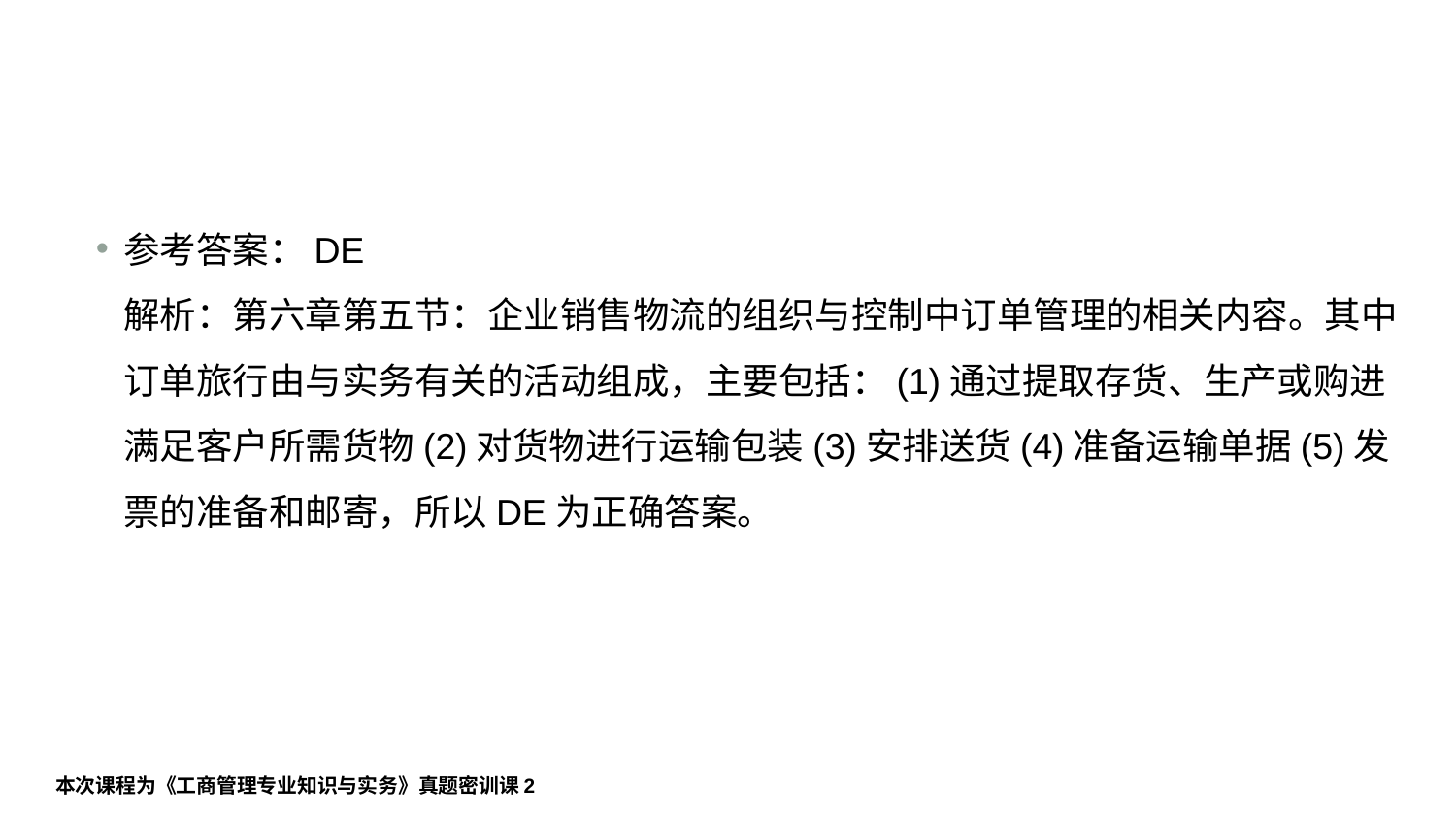

参考答案：DE
解析：第六章第五节：企业销售物流的组织与控制中订单管理的相关内容。其中订单旅行由与实务有关的活动组成，主要包括：(1)通过提取存货、生产或购进满足客户所需货物(2)对货物进行运输包装(3)安排送货(4)准备运输单据(5)发票的准备和邮寄，所以DE为正确答案。